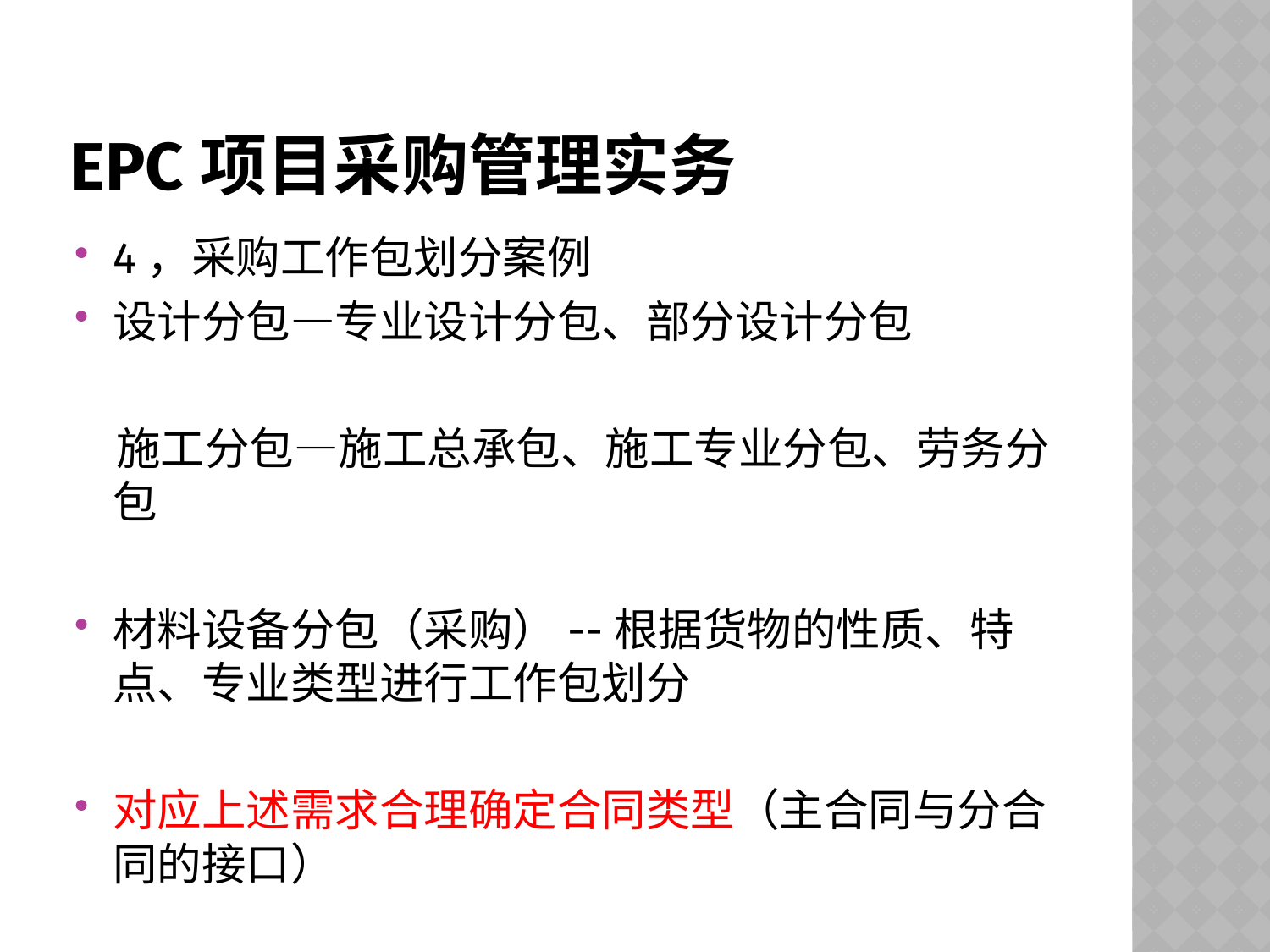

# EPC项目采购管理实务
4，采购工作包划分案例
设计分包—专业设计分包、部分设计分包

   施工分包—施工总承包、施工专业分包、劳务分包

材料设备分包（采购）--根据货物的性质、特点、专业类型进行工作包划分

对应上述需求合理确定合同类型（主合同与分合同的接口）